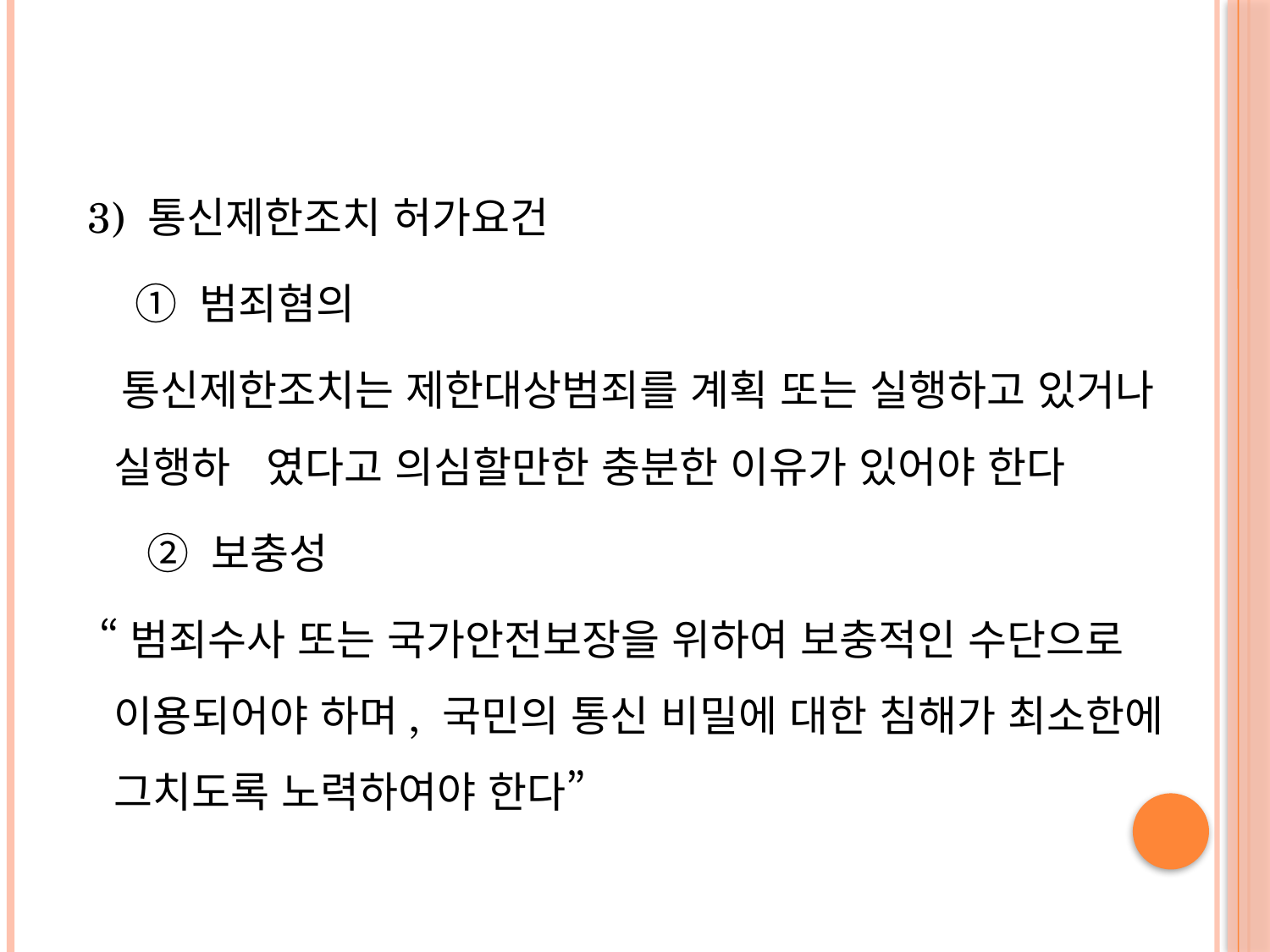

#
 3) 통신제한조치 허가요건
     ① 범죄혐의
   통신제한조치는 제한대상범죄를 계획 또는 실행하고 있거나 실행하   였다고 의심할만한 충분한 이유가 있어야 한다
      ② 보충성
  “범죄수사 또는 국가안전보장을 위하여 보충적인 수단으로 이용되어야 하며, 국민의 통신 비밀에 대한 침해가 최소한에 그치도록 노력하여야 한다”